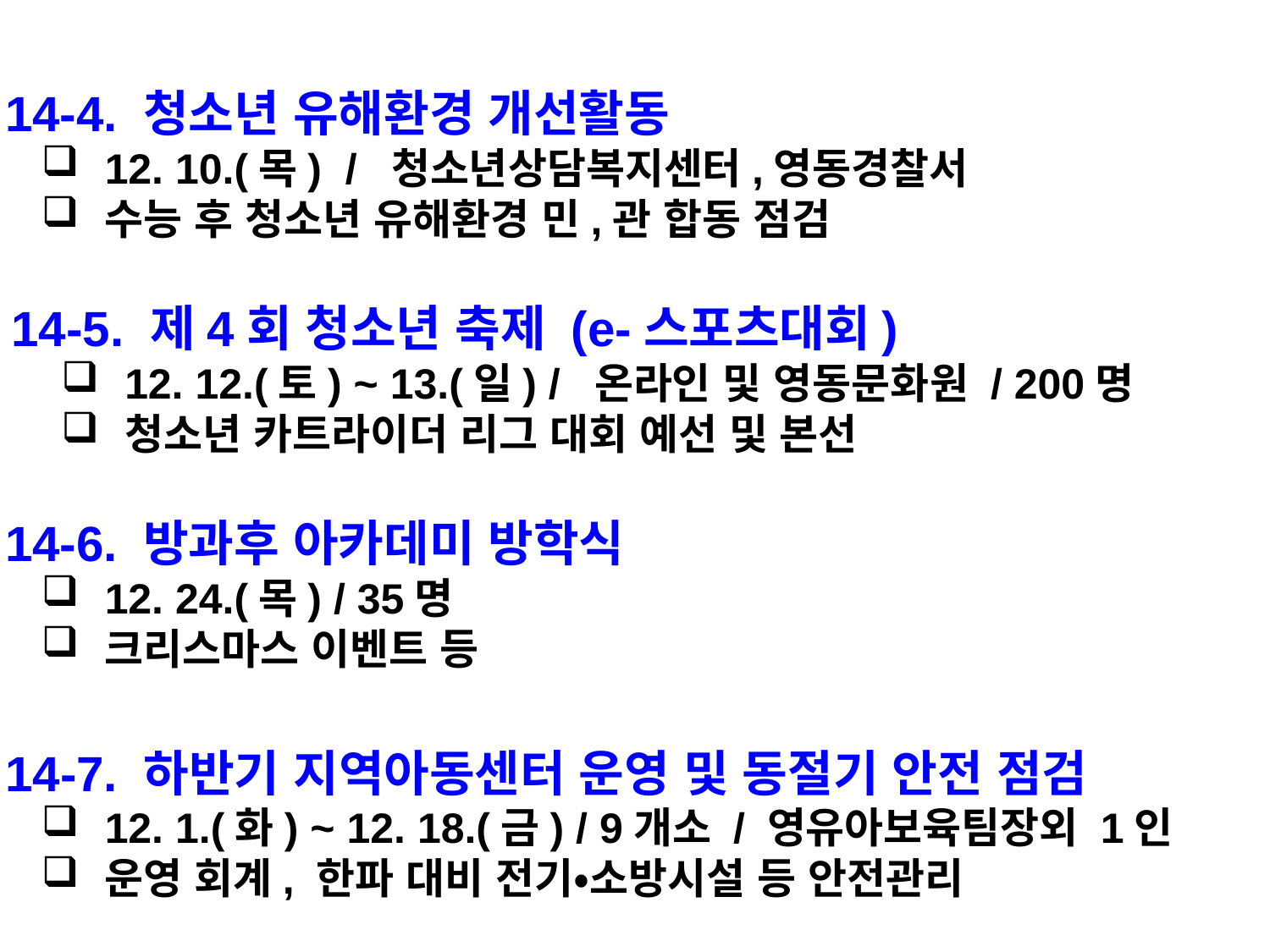

14-4. 청소년 유해환경 개선활동
12. 10.(목)  /  청소년상담복지센터,영동경찰서
수능 후 청소년 유해환경 민,관 합동 점검
 14-5. 제4회 청소년 축제 (e-스포츠대회)
12. 12.(토) ~ 13.(일) /  온라인 및 영동문화원 / 200명
청소년 카트라이더 리그 대회 예선 및 본선
  14-6. 방과후 아카데미 방학식
12. 24.(목) / 35명
크리스마스 이벤트 등
  14-7. 하반기 지역아동센터 운영 및 동절기 안전 점검
12. 1.(화) ~ 12. 18.(금) / 9개소 / 영유아보육팀장외 1인
운영 회계, 한파 대비 전기•소방시설 등 안전관리